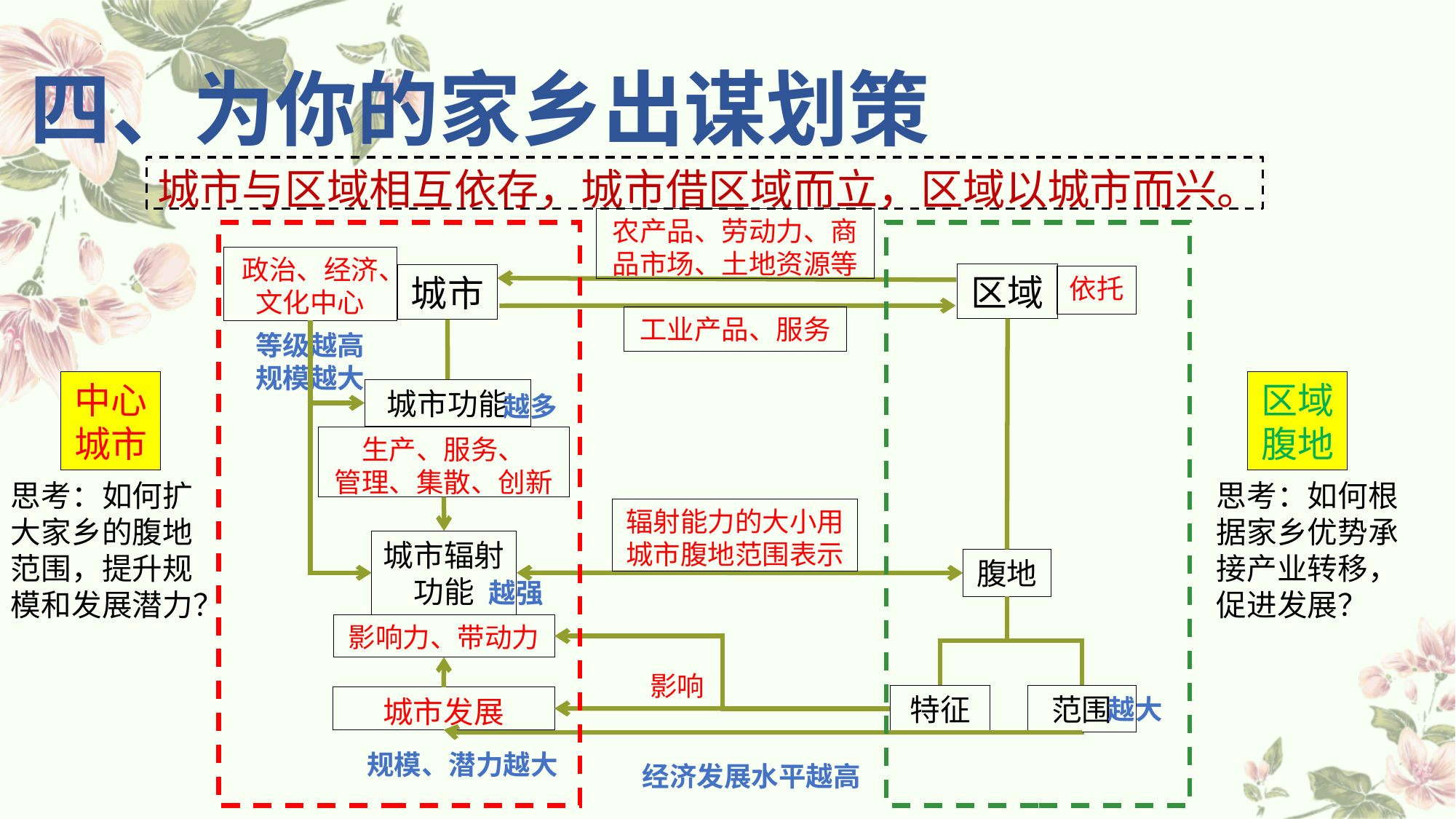

四、为你的家乡出谋划策
城市与区域相互依存，城市借区域而立，区域以城市而兴。
农产品、劳动力、商品市场、土地资源等

政治、经济、文化中心
区域
城市
依托
工业产品、服务
等级越高规模越大
中心城市
区域腹地
城市功能
越多
生产、服务、
管理、集散、创新
思考：如何扩大家乡的腹地范围，提升规模和发展潜力？
思考：如何根据家乡优势承接产业转移，促进发展？
辐射能力的大小用城市腹地范围表示
城市辐射功能
腹地
越强
影响力、带动力
影响
特征
范围
城市发展
越大
规模、潜力越大
经济发展水平越高